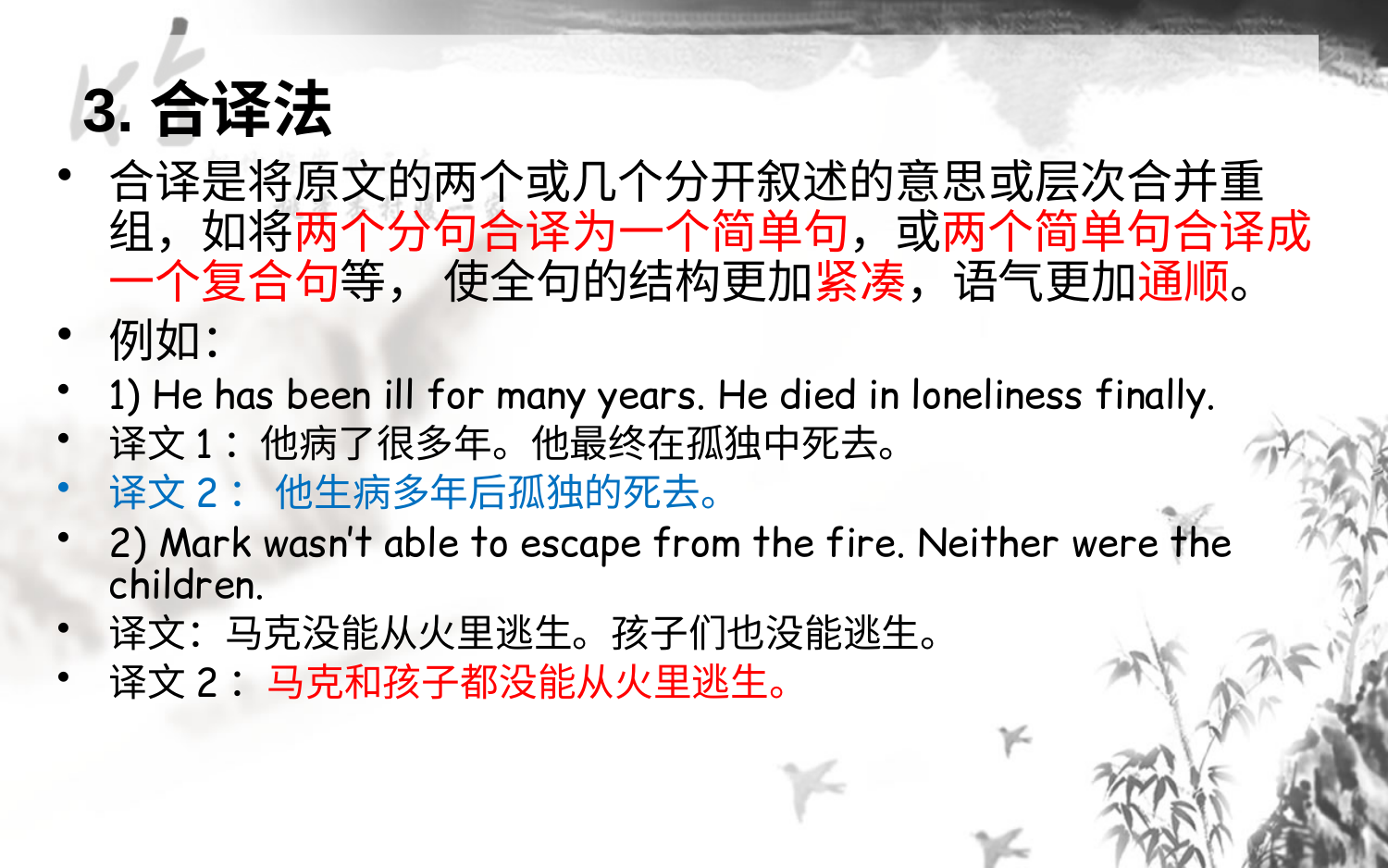

# 3.合译法
合译是将原文的两个或几个分开叙述的意思或层次合并重组，如将两个分句合译为一个简单句，或两个简单句合译成一个复合句等， 使全句的结构更加紧凑，语气更加通顺。
例如：
1) He has been ill for many years. He died in loneliness finally.
译文1：他病了很多年。他最终在孤独中死去。
译文2： 他生病多年后孤独的死去。
2) Mark wasn’t able to escape from the fire. Neither were the children.
译文：马克没能从火里逃生。孩子们也没能逃生。
译文2：马克和孩子都没能从火里逃生。